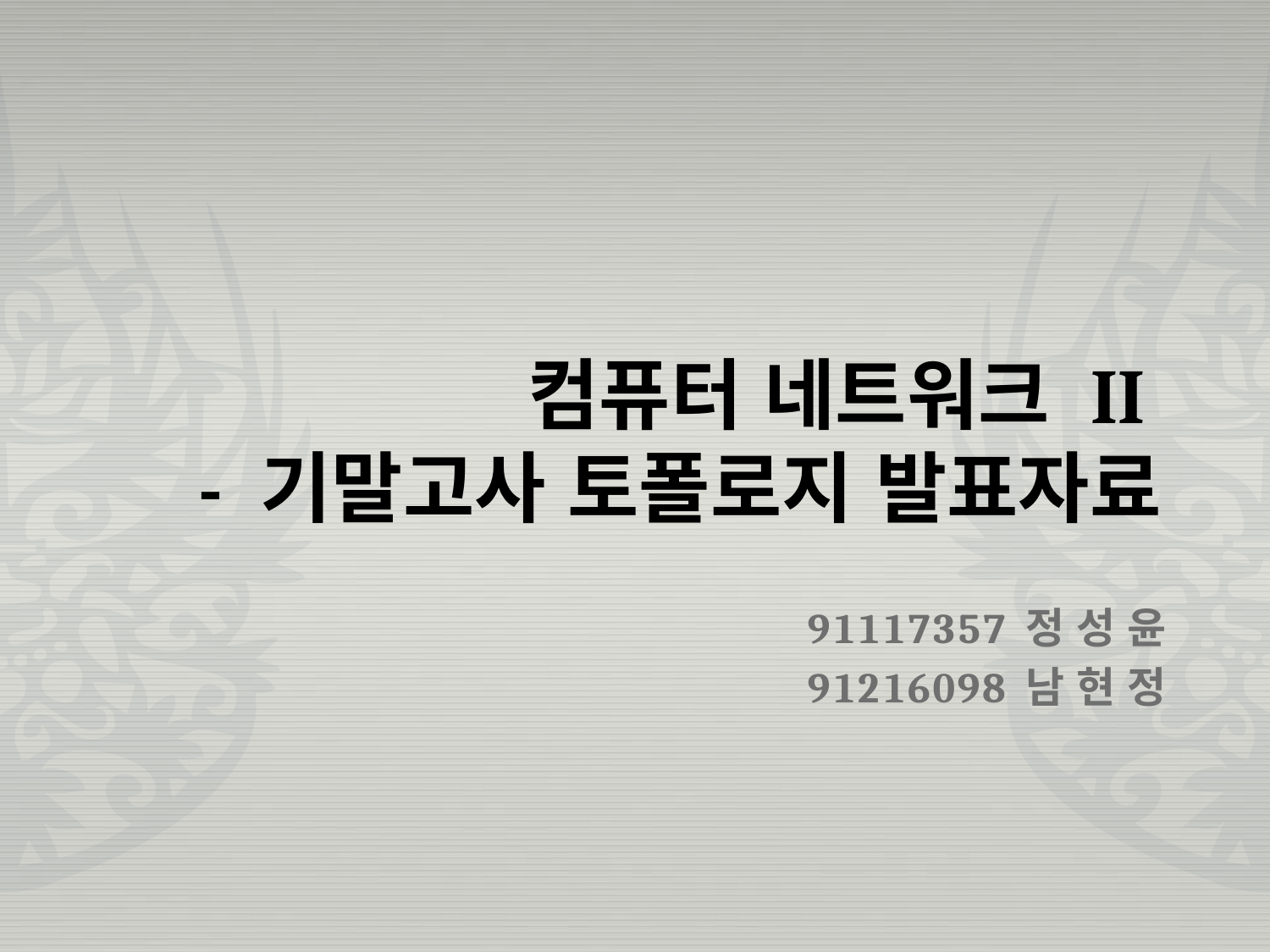

# 컴퓨터 네트워크 II - 기말고사 토폴로지 발표자료
91117357 정 성 윤
91216098 남 현 정